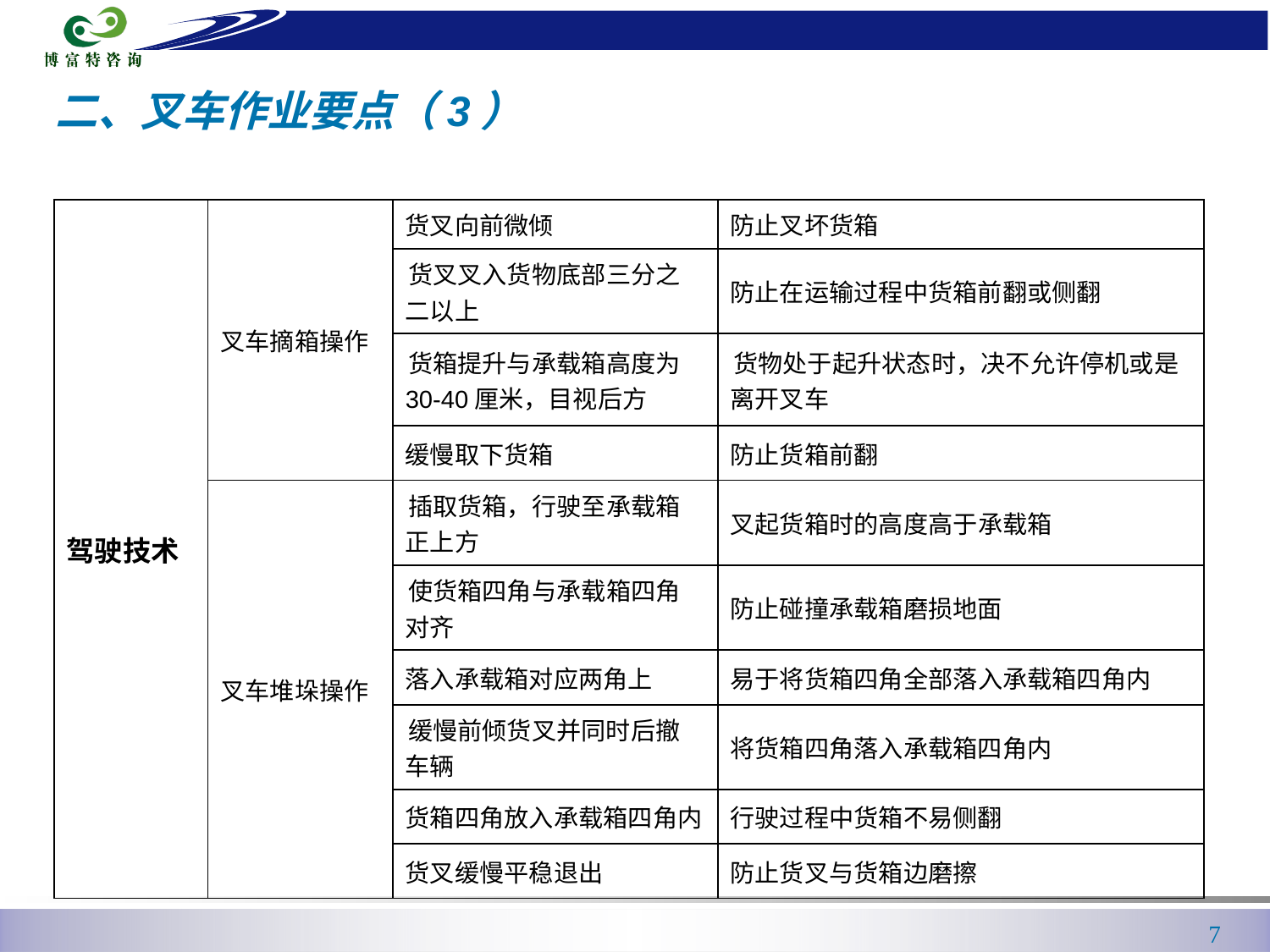

二、叉车作业要点（3）
| 驾驶技术 | 叉车摘箱操作 | 货叉向前微倾 | 防止叉坏货箱 |
| --- | --- | --- | --- |
|  |  | 货叉叉入货物底部三分之二以上 | 防止在运输过程中货箱前翻或侧翻 |
|  |  | 货箱提升与承载箱高度为30-40厘米，目视后方 | 货物处于起升状态时，决不允许停机或是离开叉车 |
|  |  | 缓慢取下货箱 | 防止货箱前翻 |
|  | 叉车堆垛操作 | 插取货箱，行驶至承载箱正上方 | 叉起货箱时的高度高于承载箱 |
|  |  | 使货箱四角与承载箱四角对齐 | 防止碰撞承载箱磨损地面 |
|  |  | 落入承载箱对应两角上 | 易于将货箱四角全部落入承载箱四角内 |
|  |  | 缓慢前倾货叉并同时后撤车辆 | 将货箱四角落入承载箱四角内 |
|  |  | 货箱四角放入承载箱四角内 | 行驶过程中货箱不易侧翻 |
|  |  | 货叉缓慢平稳退出 | 防止货叉与货箱边磨擦 |

7